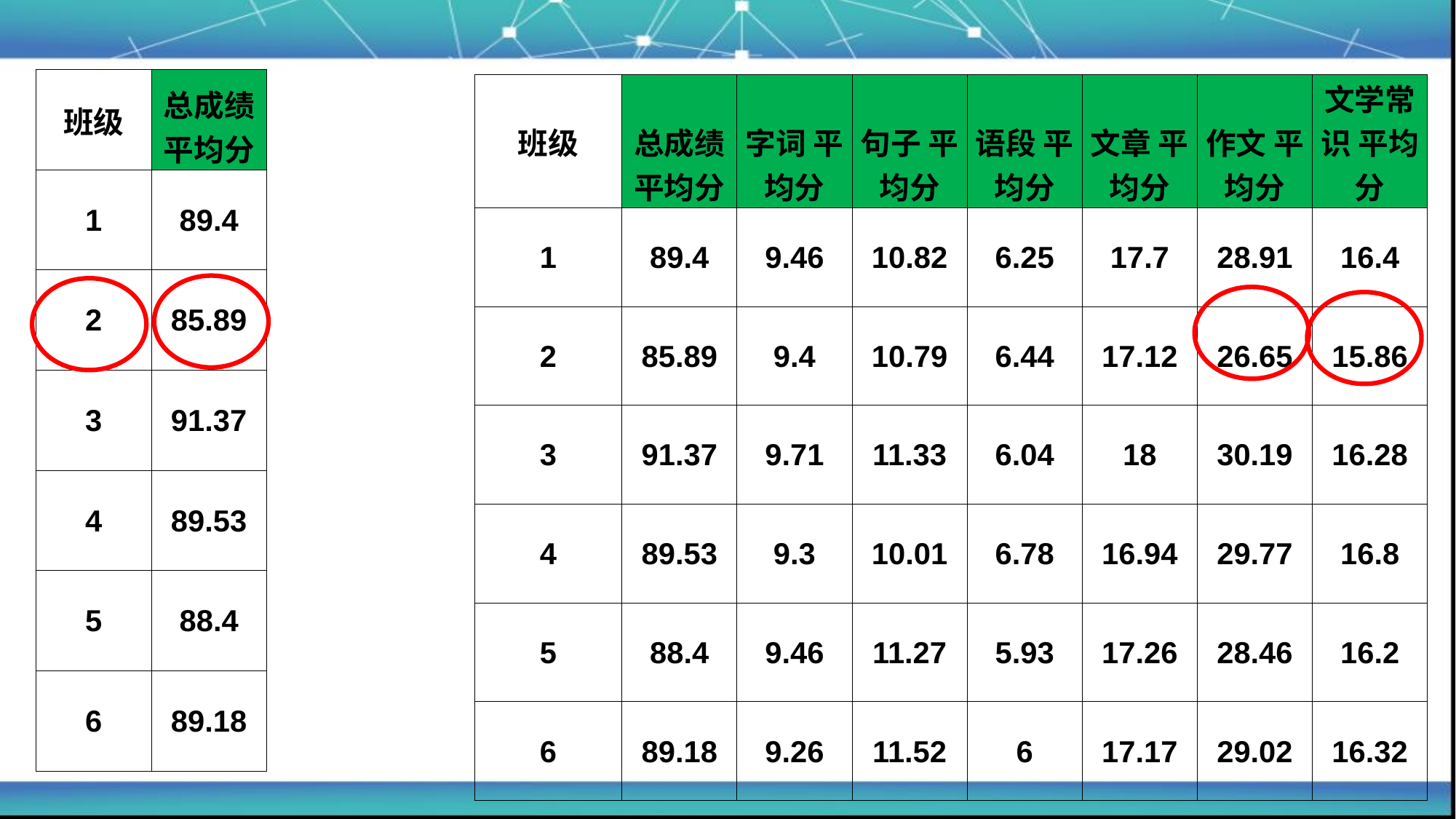

| 班级 | 总成绩 平均分 |
| --- | --- |
| 1 | 89.4 |
| 2 | 85.89 |
| 3 | 91.37 |
| 4 | 89.53 |
| 5 | 88.4 |
| 6 | 89.18 |
| 班级 | 总成绩 平均分 | 字词 平均分 | 句子 平均分 | 语段 平均分 | 文章 平均分 | 作文 平均分 | 文学常识 平均分 |
| --- | --- | --- | --- | --- | --- | --- | --- |
| 1 | 89.4 | 9.46 | 10.82 | 6.25 | 17.7 | 28.91 | 16.4 |
| 2 | 85.89 | 9.4 | 10.79 | 6.44 | 17.12 | 26.65 | 15.86 |
| 3 | 91.37 | 9.71 | 11.33 | 6.04 | 18 | 30.19 | 16.28 |
| 4 | 89.53 | 9.3 | 10.01 | 6.78 | 16.94 | 29.77 | 16.8 |
| 5 | 88.4 | 9.46 | 11.27 | 5.93 | 17.26 | 28.46 | 16.2 |
| 6 | 89.18 | 9.26 | 11.52 | 6 | 17.17 | 29.02 | 16.32 |